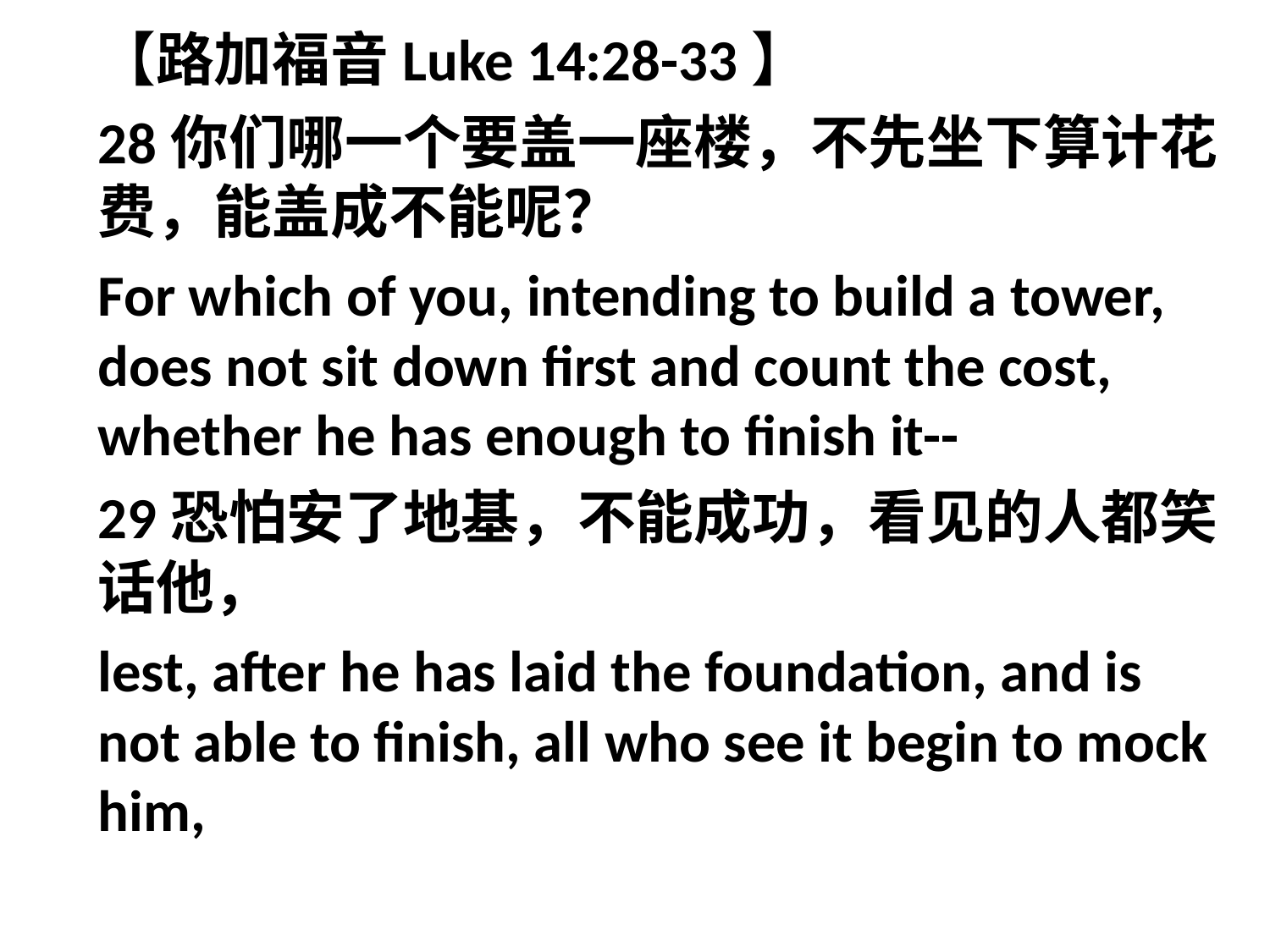

【路加福音Luke 14:28-33】
28你们哪一个要盖一座楼，不先坐下算计花费，能盖成不能呢？
For which of you, intending to build a tower, does not sit down first and count the cost, whether he has enough to finish it--
29恐怕安了地基，不能成功，看见的人都笑话他，
lest, after he has laid the foundation, and is not able to finish, all who see it begin to mock him,